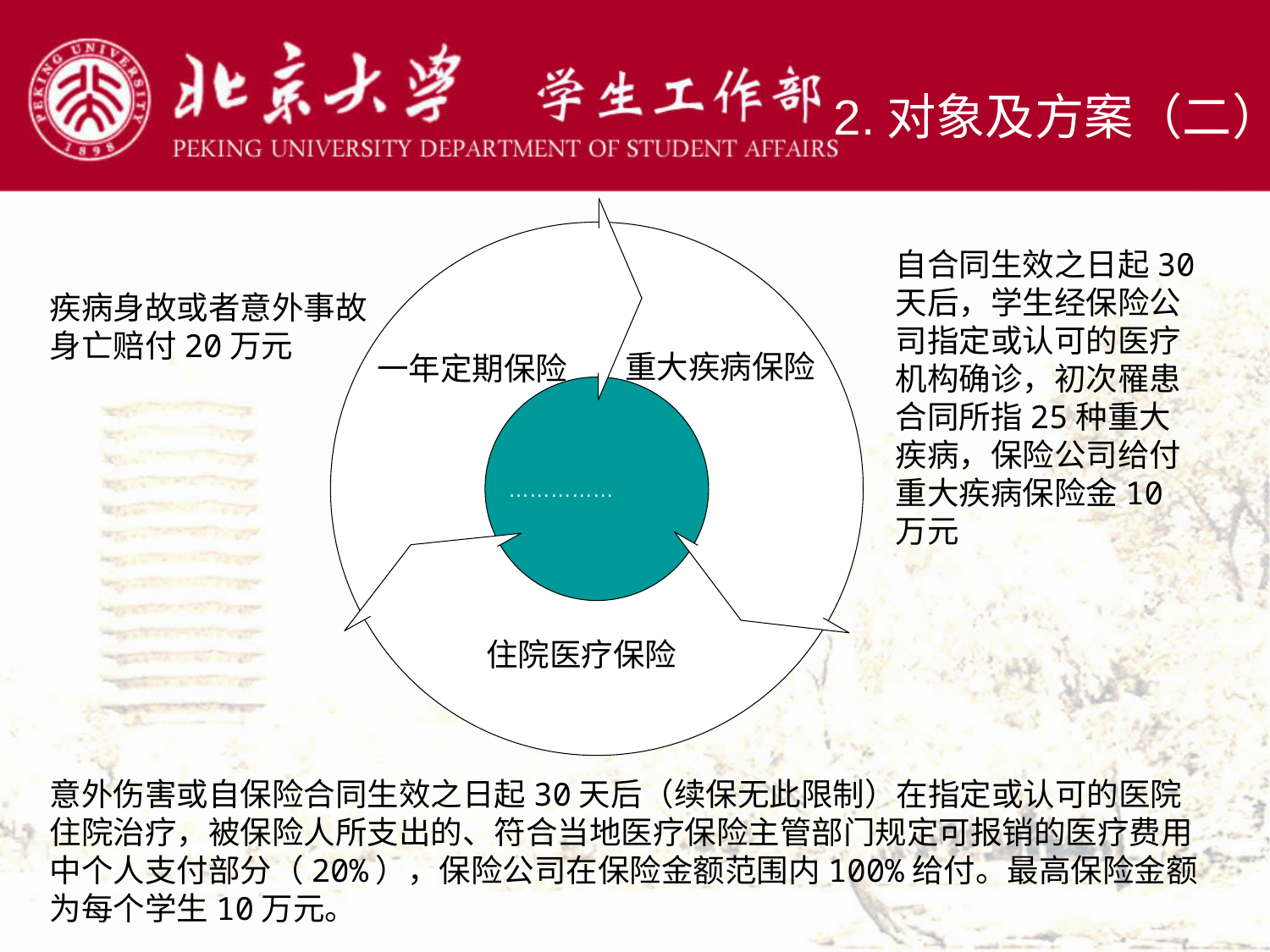

# 2.对象及方案（二）

自合同生效之日起30天后，学生经保险公司指定或认可的医疗机构确诊，初次罹患合同所指25种重大疾病，保险公司给付重大疾病保险金10万元
疾病身故或者意外事故身亡赔付20万元
重大疾病保险
一年定期保险

……………

住院医疗保险
意外伤害或自保险合同生效之日起30天后（续保无此限制）在指定或认可的医院住院治疗，被保险人所支出的、符合当地医疗保险主管部门规定可报销的医疗费用中个人支付部分（20%），保险公司在保险金额范围内100%给付。最高保险金额为每个学生10万元。